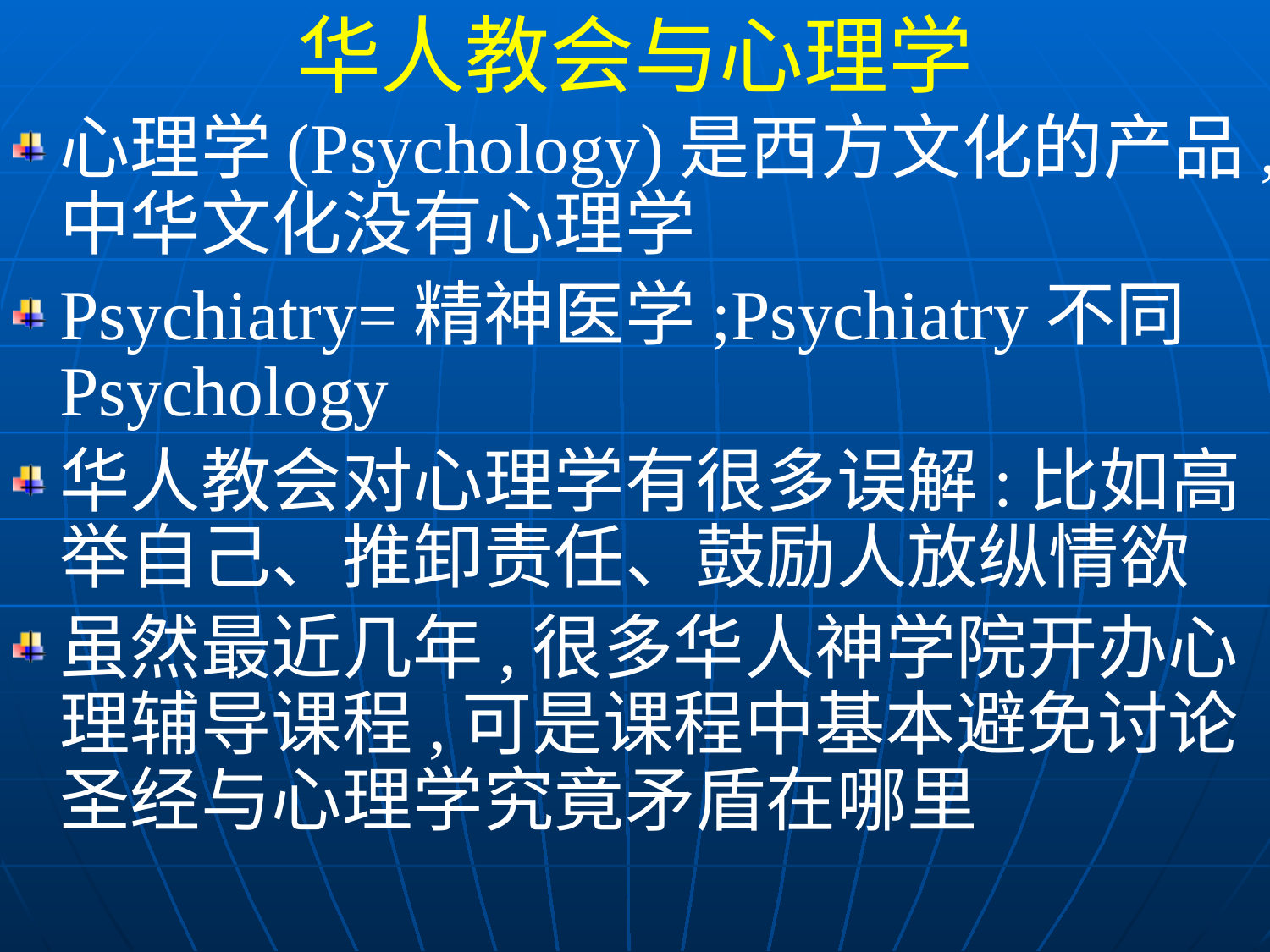

华人教会与心理学
心理学(Psychology)是西方文化的产品,中华文化没有心理学
Psychiatry=精神医学;Psychiatry不同Psychology
华人教会对心理学有很多误解:比如高举自己、推卸责任、鼓励人放纵情欲
虽然最近几年,很多华人神学院开办心理辅导课程,可是课程中基本避免讨论圣经与心理学究竟矛盾在哪里